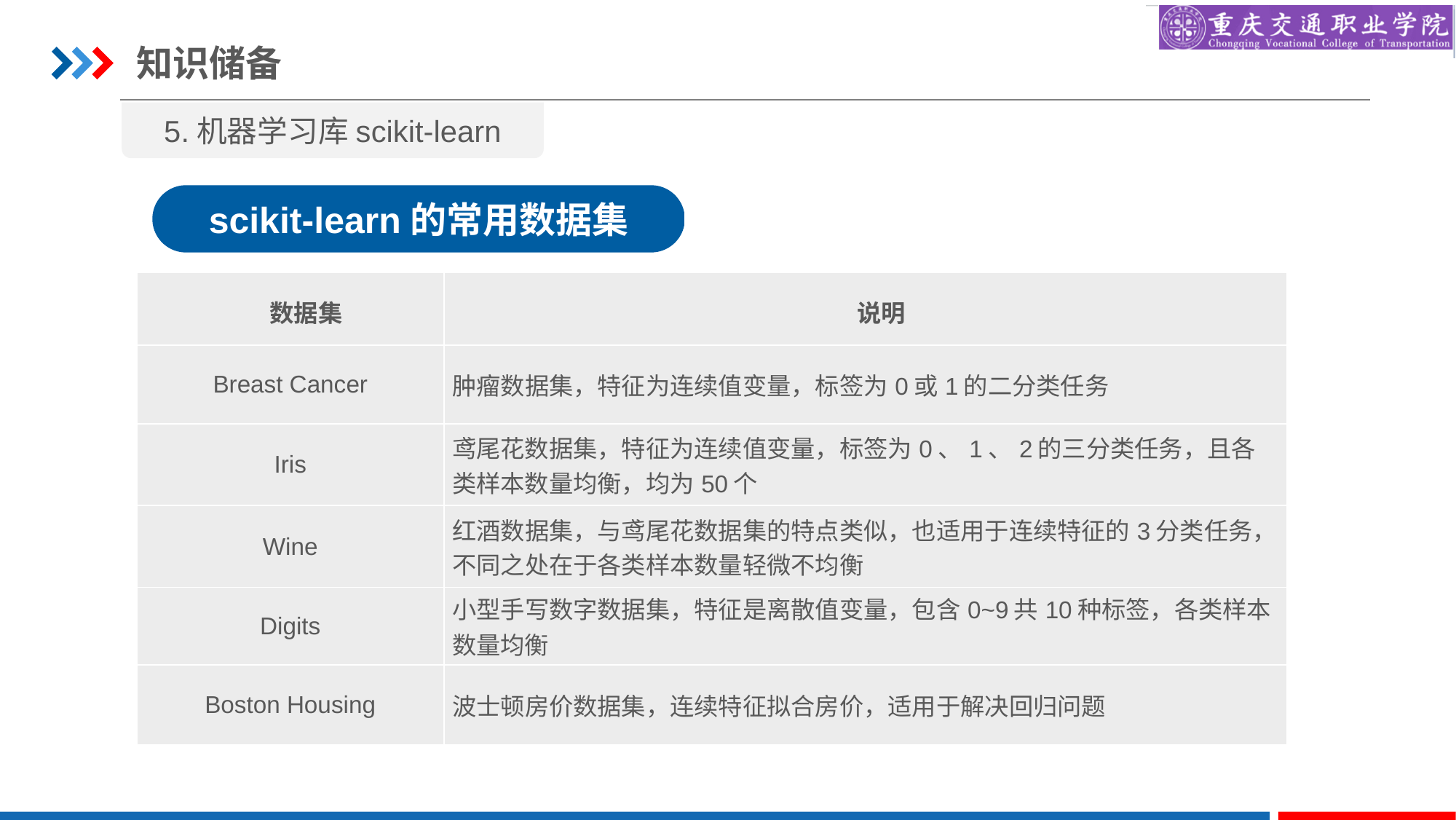

知识储备

5.机器学习库scikit-learn
scikit-learn的常用数据集
| 数据集 | 说明 |
| --- | --- |
| Breast Cancer | 肿瘤数据集，特征为连续值变量，标签为0或1的二分类任务 |
| Iris | 鸢尾花数据集，特征为连续值变量，标签为0、1、2的三分类任务，且各类样本数量均衡，均为50个 |
| Wine | 红酒数据集，与鸢尾花数据集的特点类似，也适用于连续特征的3分类任务，不同之处在于各类样本数量轻微不均衡 |
| Digits | 小型手写数字数据集，特征是离散值变量，包含0~9共10种标签，各类样本数量均衡 |
| Boston Housing | 波士顿房价数据集，连续特征拟合房价，适用于解决回归问题 |